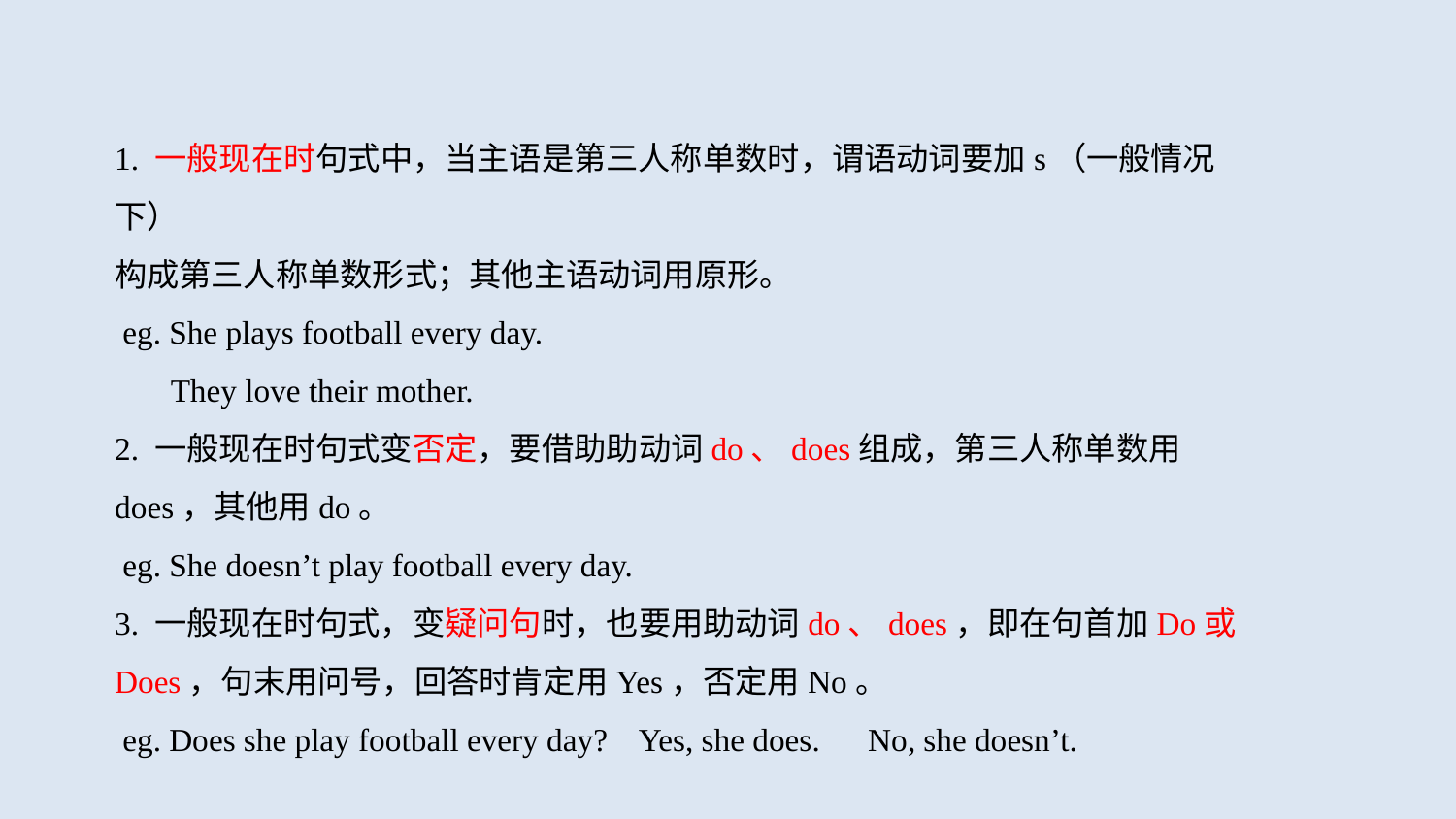

1. 一般现在时句式中，当主语是第三人称单数时，谓语动词要加s（一般情况下）
构成第三人称单数形式；其他主语动词用原形。
 eg. She plays football every day.
       They love their mother.
2. 一般现在时句式变否定，要借助助动词do、does组成，第三人称单数用does，其他用do。
 eg. She doesn’t play football every day.
3. 一般现在时句式，变疑问句时，也要用助动词do、does，即在句首加Do或Does，句末用问号，回答时肯定用Yes，否定用No。
 eg. Does she play football every day?    Yes, she does.      No, she doesn’t.